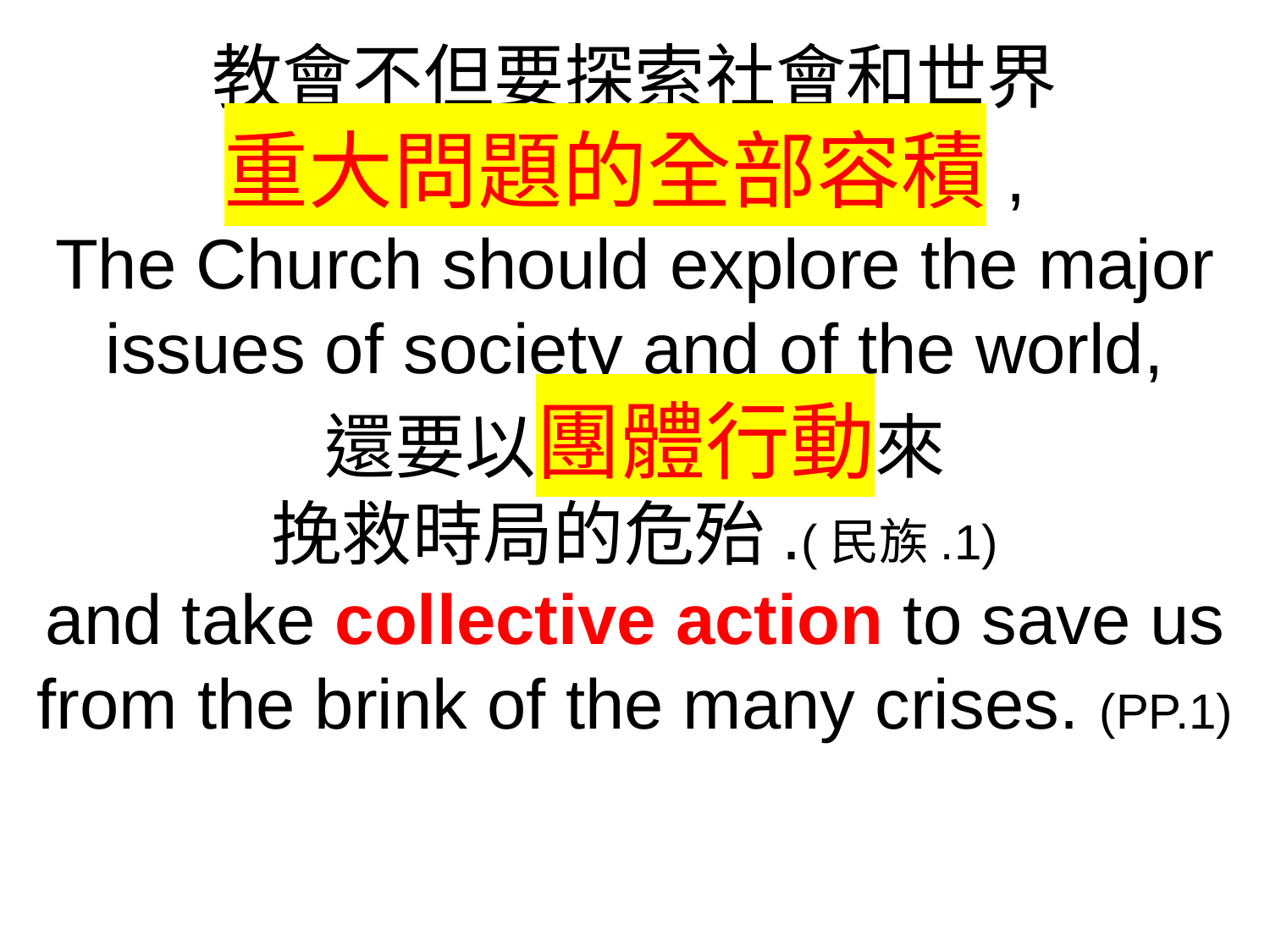

教會不但要探索社會和世界
重大問題的全部容積,
The Church should explore the major issues of society and of the world,
還要以團體行動來
挽救時局的危殆.(民族.1)
and take collective action to save us from the brink of the many crises. (PP.1)